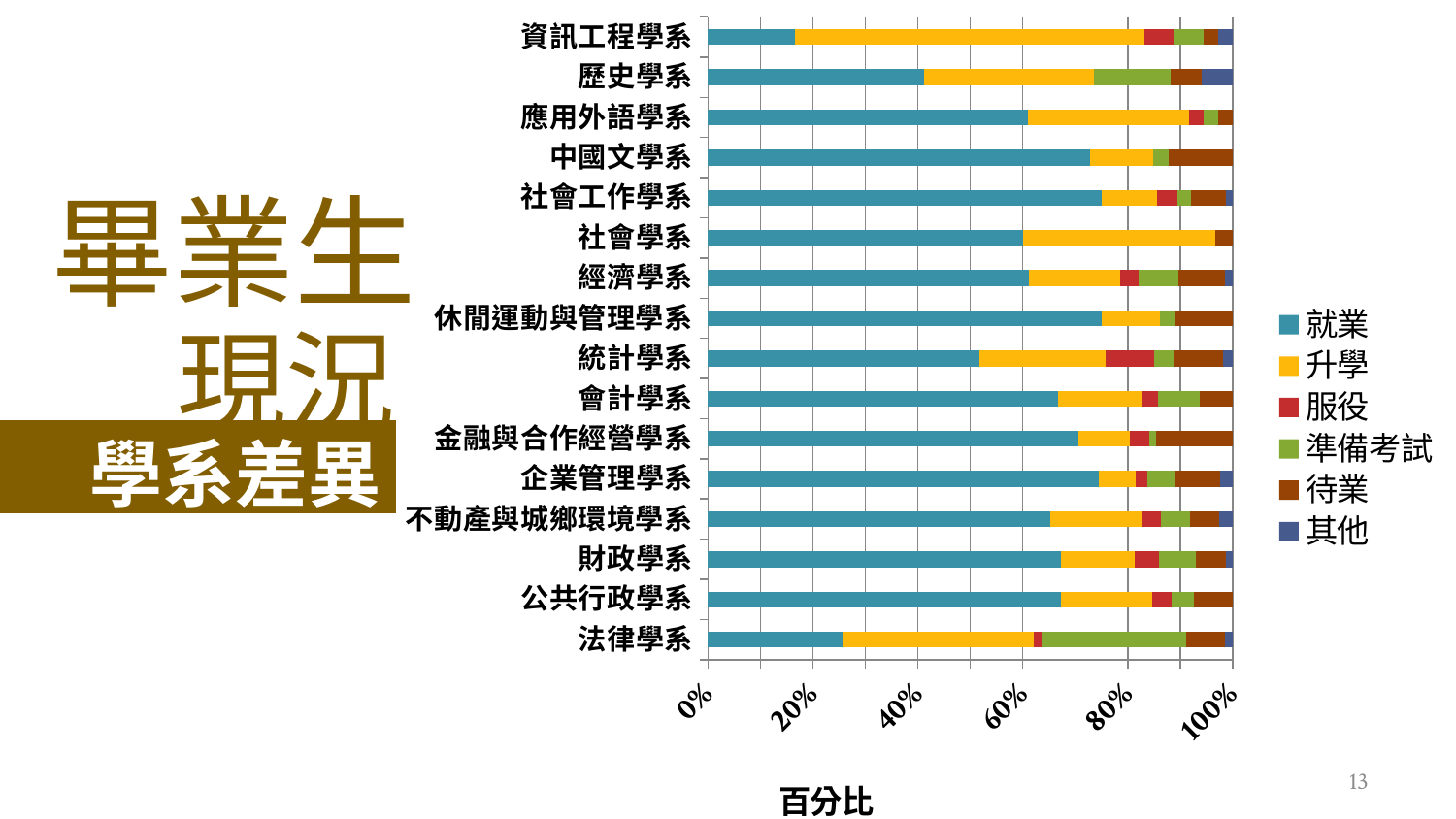

### Chart

| Category | 就業 | 升學 | 服役 | 準備考試 | 待業 | 其他 |
|---|---|---|---|---|---|---|
| 法律學系 | 0.257 | 0.3640000000000003 | 0.014 | 0.276 | 0.07500000000000001 | 0.014 |
| 公共行政學系 | 0.6720000000000098 | 0.17500000000000004 | 0.036 | 0.044 | 0.07300000000000001 | 0.0 |
| 財政學系 | 0.6740000000000098 | 0.14 | 0.047000000000000014 | 0.07000000000000002 | 0.058 | 0.012 |
| 不動產與城鄉環境學系 | 0.6520000000000089 | 0.17400000000000004 | 0.037 | 0.056 | 0.056 | 0.025 |
| 企業管理學系 | 0.7440000000000075 | 0.07000000000000002 | 0.023 | 0.052 | 0.08700000000000002 | 0.023 |
| 金融與合作經營學系 | 0.7070000000000006 | 0.09800000000000023 | 0.037 | 0.012 | 0.1460000000000002 | 0.0 |
| 會計學系 | 0.6670000000000098 | 0.159000000000002 | 0.03200000000000004 | 0.07900000000000051 | 0.063 | 0.0 |
| 統計學系 | 0.519 | 0.24100000000000021 | 0.09300000000000021 | 0.037 | 0.09300000000000021 | 0.019000000000000246 |
| 休閒運動與管理學系 | 0.7500000000000077 | 0.111 | 0.0 | 0.028 | 0.111 | 0.0 |
| 經濟學系 | 0.6110000000000007 | 0.17400000000000004 | 0.03500000000000001 | 0.076 | 0.09000000000000002 | 0.014 |
| 社會學系 | 0.6000000000000006 | 0.3670000000000004 | 0.0 | 0.0 | 0.033 | 0.0 |
| 社會工作學系 | 0.7500000000000077 | 0.10500000000000002 | 0.039000000000000014 | 0.026 | 0.066 | 0.012999999999999998 |
| 中國文學系 | 0.7270000000000006 | 0.12100000000000002 | 0.0 | 0.030000000000000002 | 0.12100000000000002 | 0.0 |
| 應用外語學系 | 0.6110000000000007 | 0.3060000000000004 | 0.028 | 0.028 | 0.028 | 0.0 |
| 歷史學系 | 0.4120000000000003 | 0.32400000000000423 | 0.0 | 0.1470000000000002 | 0.059000000000000434 | 0.059000000000000434 |
| 資訊工程學系 | 0.167 | 0.6670000000000098 | 0.056 | 0.056 | 0.028 | 0.028 |
畢業生
現況
學系差異
13